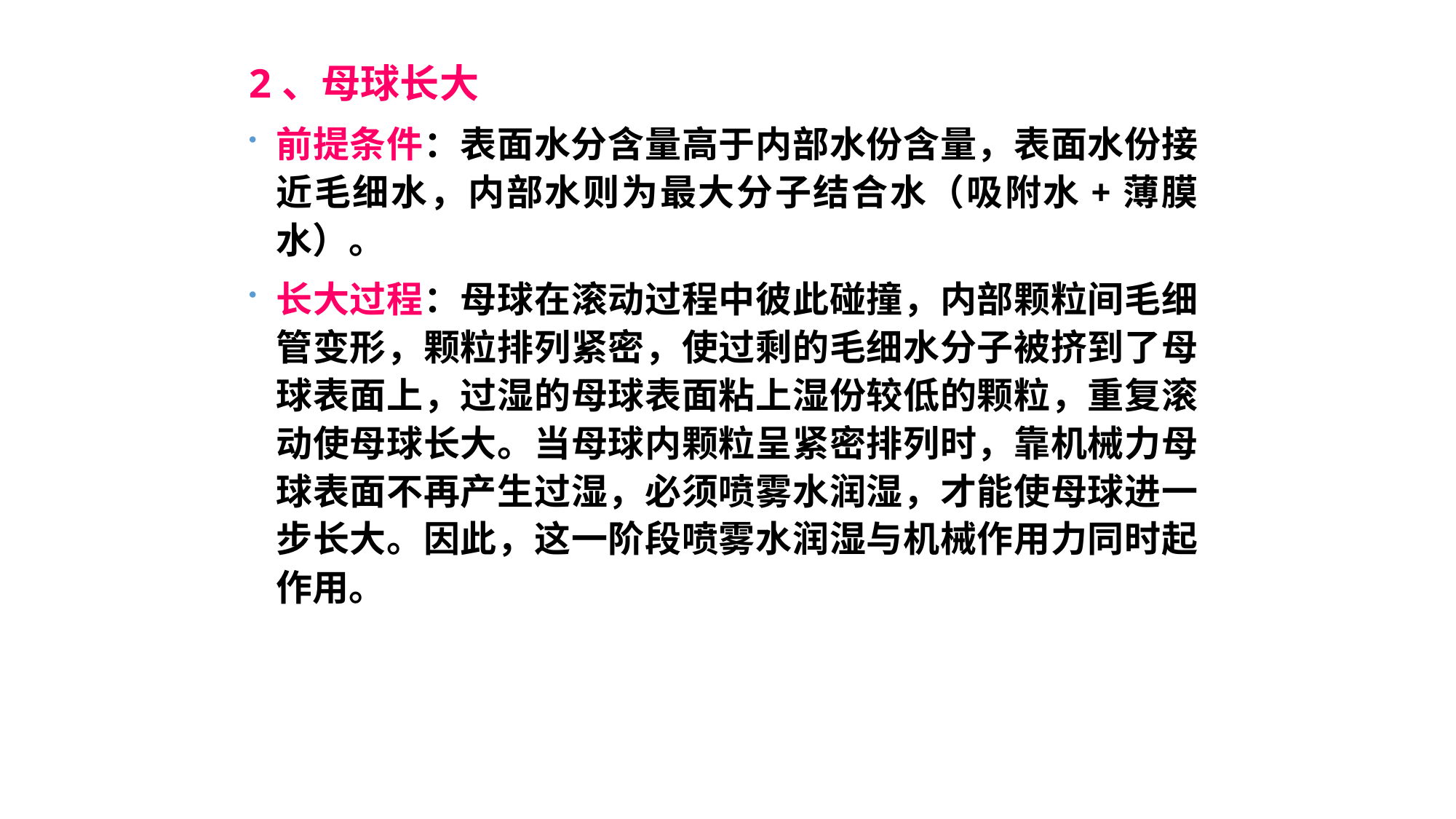

2、母球长大
前提条件：表面水分含量高于内部水份含量，表面水份接近毛细水，内部水则为最大分子结合水（吸附水+薄膜水）。
长大过程：母球在滚动过程中彼此碰撞，内部颗粒间毛细管变形，颗粒排列紧密，使过剩的毛细水分子被挤到了母球表面上，过湿的母球表面粘上湿份较低的颗粒，重复滚动使母球长大。当母球内颗粒呈紧密排列时，靠机械力母球表面不再产生过湿，必须喷雾水润湿，才能使母球进一步长大。因此，这一阶段喷雾水润湿与机械作用力同时起作用。
19